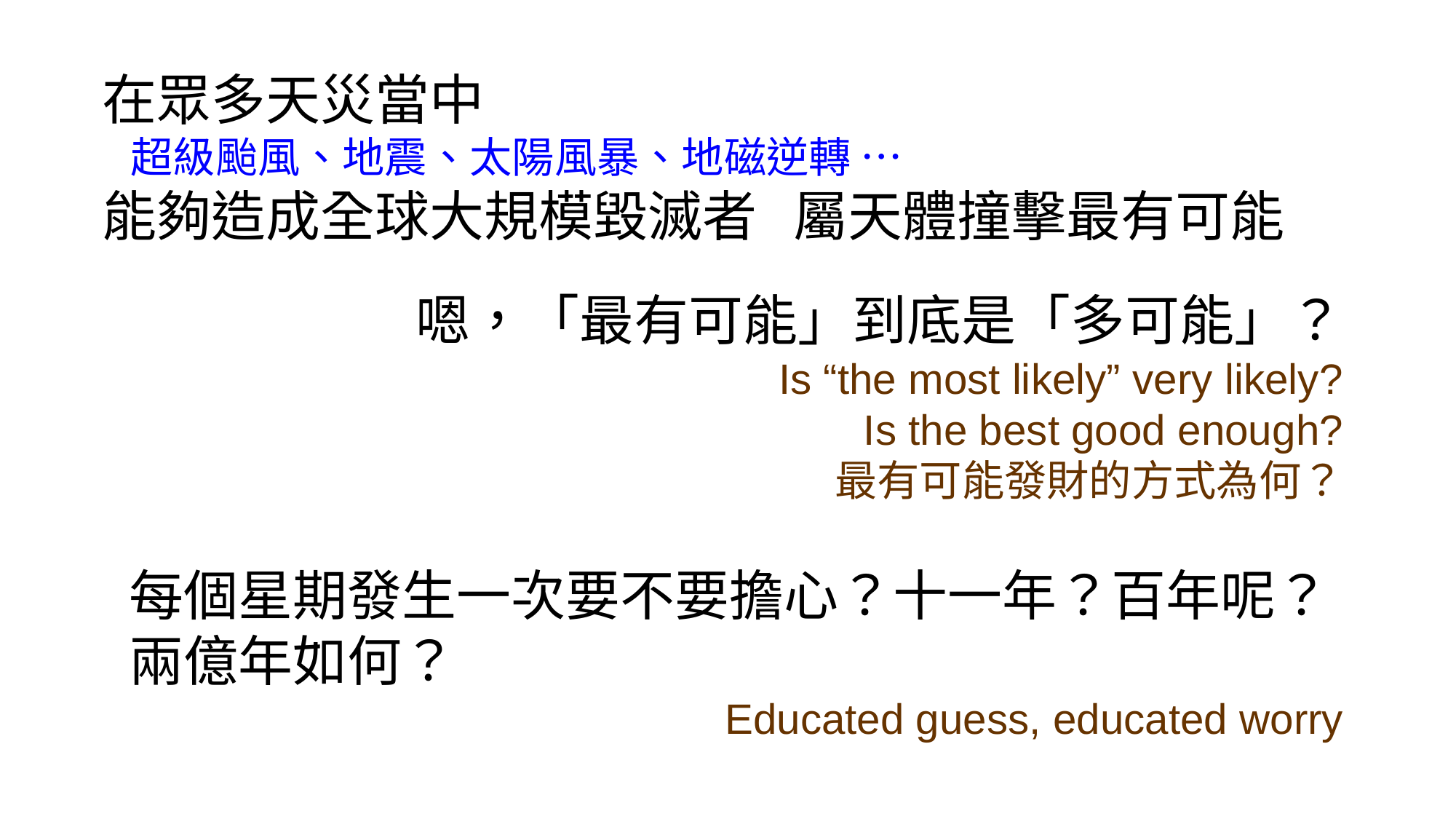

在眾多天災當中
   超級颱風、地震、太陽風暴、地磁逆轉 …
能夠造成全球大規模毀滅者   屬天體撞擊最有可能
嗯，「最有可能」到底是「多可能」？
Is “the most likely” very likely?
Is the best good enough?
最有可能發財的方式為何？
每個星期發生一次要不要擔心？十一年？百年呢？兩億年如何？
Educated guess, educated worry